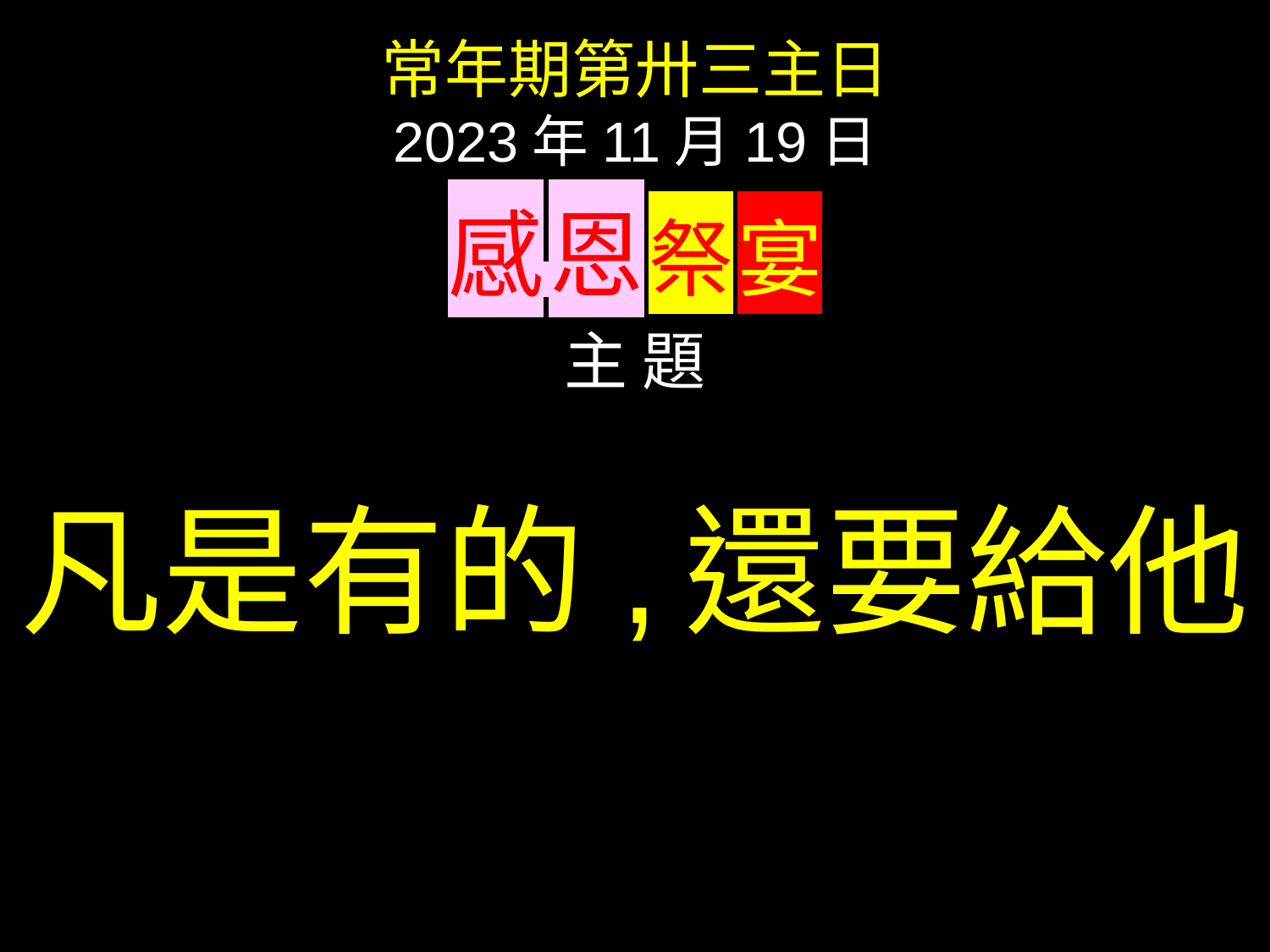

常年期第卅三主日
2023年11月19日
感 恩 祭 宴

主 題

凡是有的, 還要給他